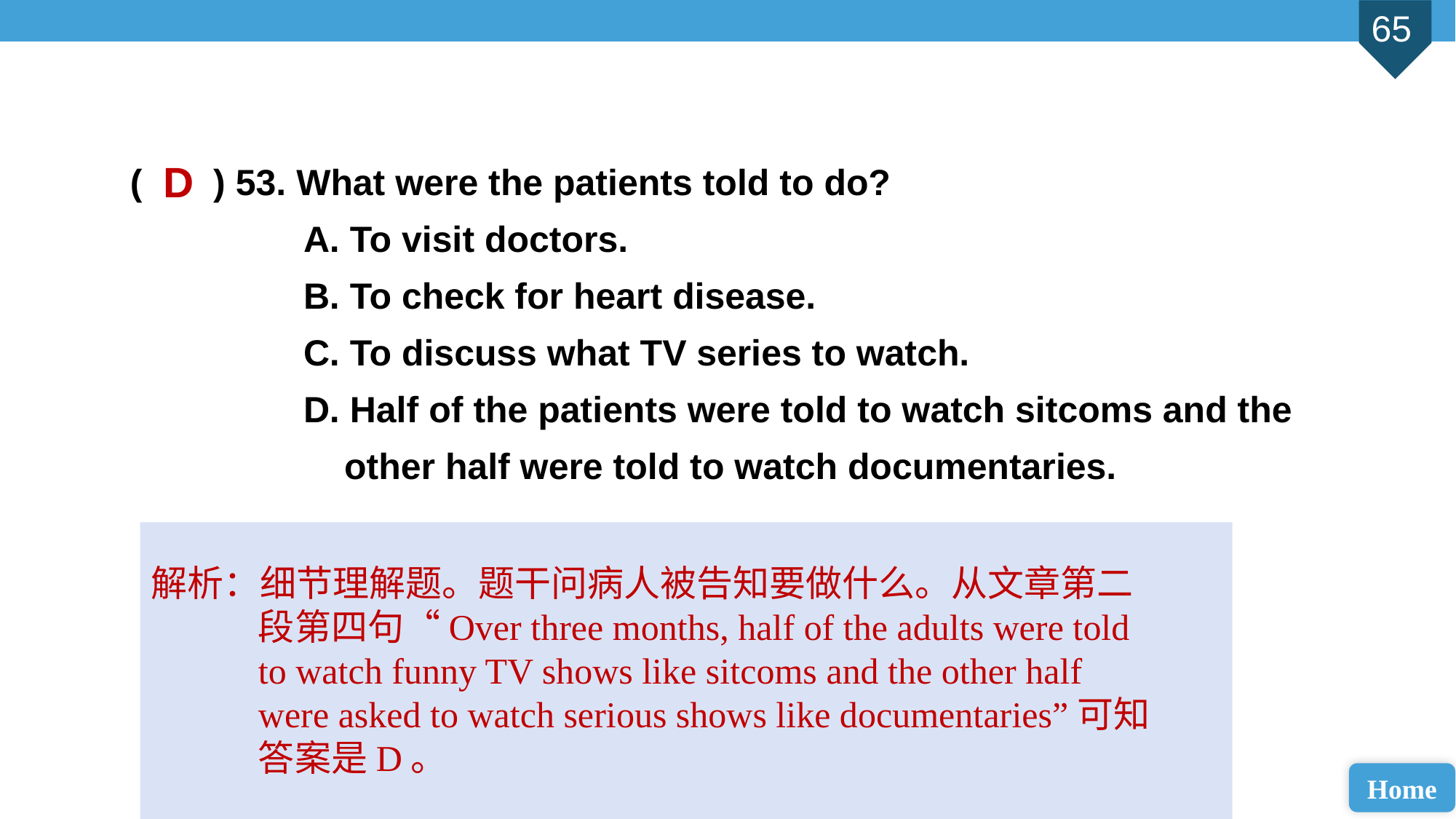

(       ) 53. What were the patients told to do?
                 A. To visit doctors.
                 B. To check for heart disease.
                 C. To discuss what TV series to watch.
                 D. Half of the patients were told to watch sitcoms and the
                     other half were told to watch documentaries.
D

解析：细节理解题。题干问病人被告知要做什么。从文章第二段第四句“Over three months, half of the adults were told to watch funny TV shows like sitcoms and the other half were asked to watch serious shows like documentaries”可知答案是D。